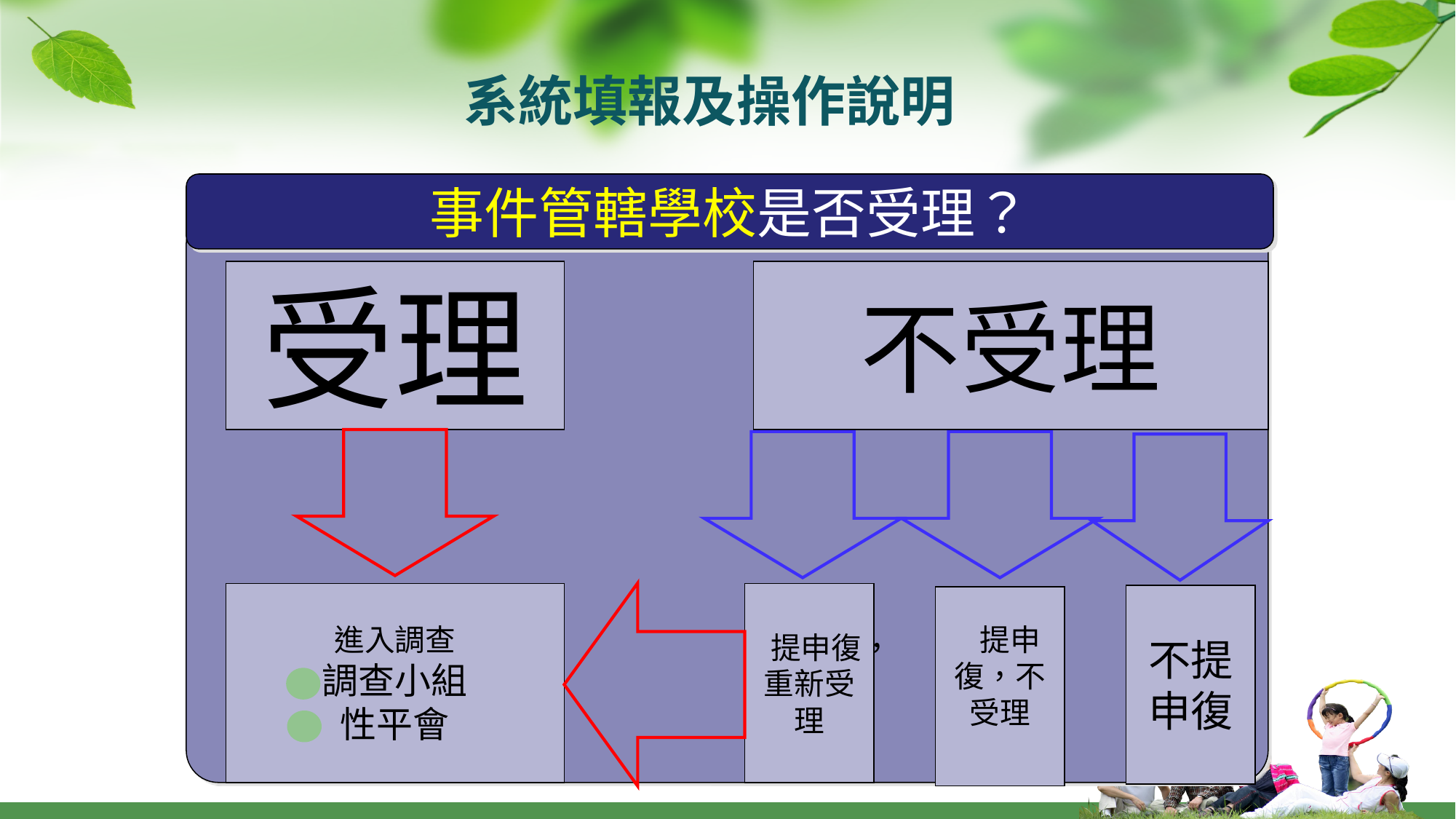

系統填報及操作說明
事件管轄學校是否受理？

受理
不受理

進入調查
調查小組
性平會
 提申復，重新受理
不提申復

  提申復，不受理